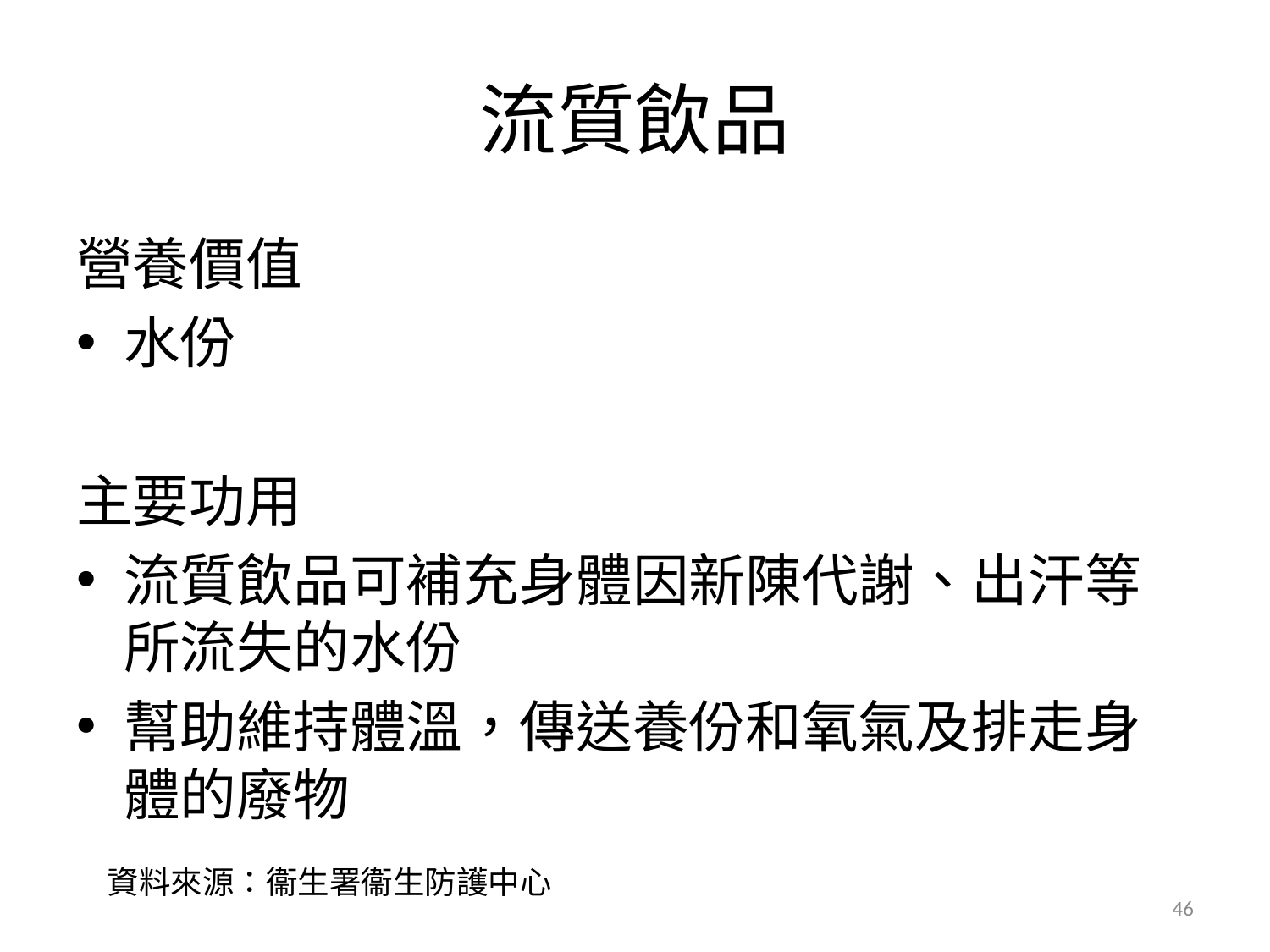

# 流質飲品
營養價值
水份

主要功用
流質飲品可補充身體因新陳代謝、出汗等所流失的水份
幫助維持體溫，傳送養份和氧氣及排走身體的廢物
資料來源：衞生署衞生防護中心
46